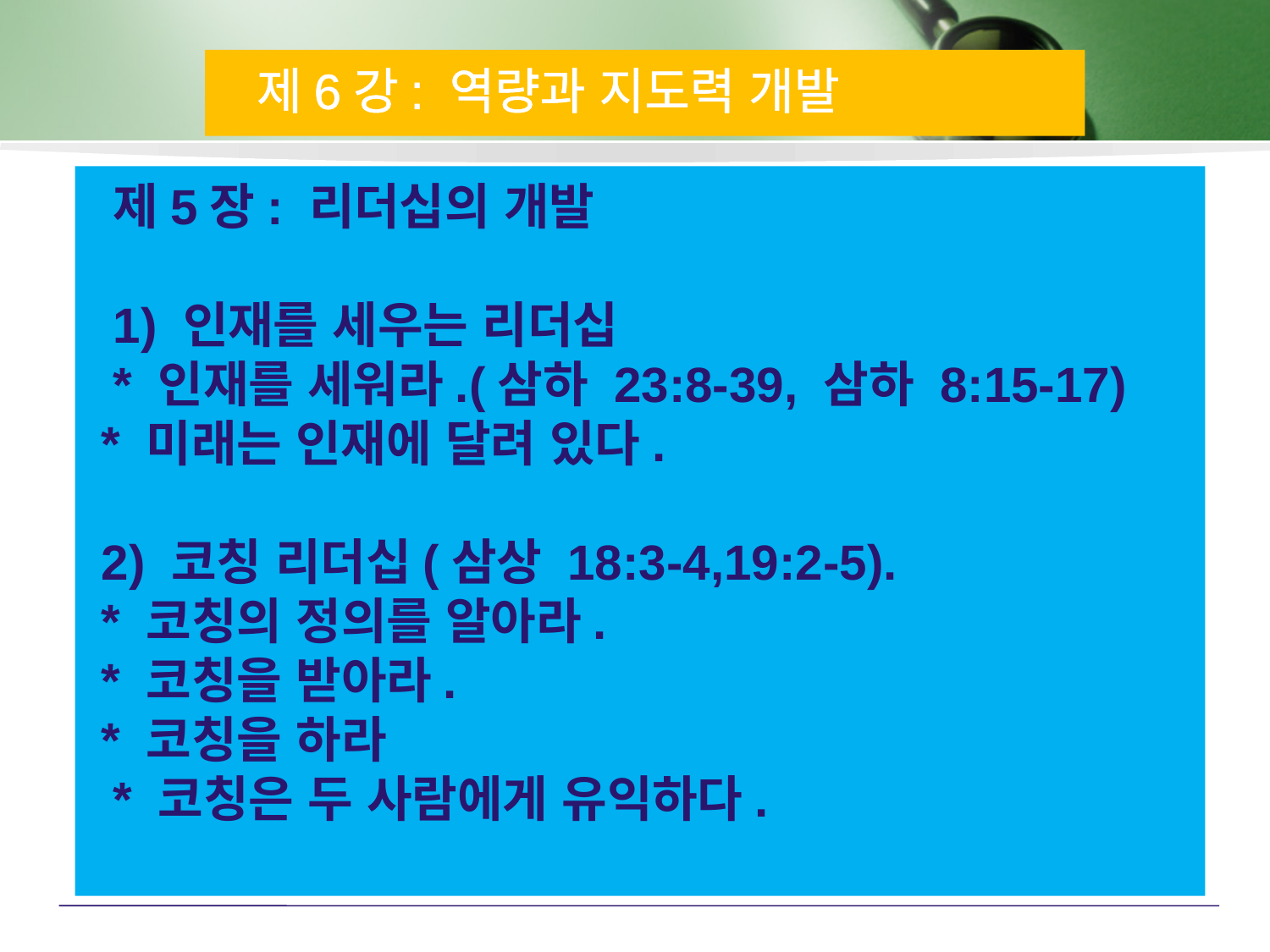

제6강: 역량과 지도력 개발
 제5장: 리더십의 개발 
 
 1) 인재를 세우는 리더십
 * 인재를 세워라.(삼하 23:8-39, 삼하 8:15-17)
 * 미래는 인재에 달려 있다.
 2) 코칭 리더십(삼상 18:3-4,19:2-5).
 * 코칭의 정의를 알아라.
 * 코칭을 받아라.
 * 코칭을 하라
 * 코칭은 두 사람에게 유익하다.